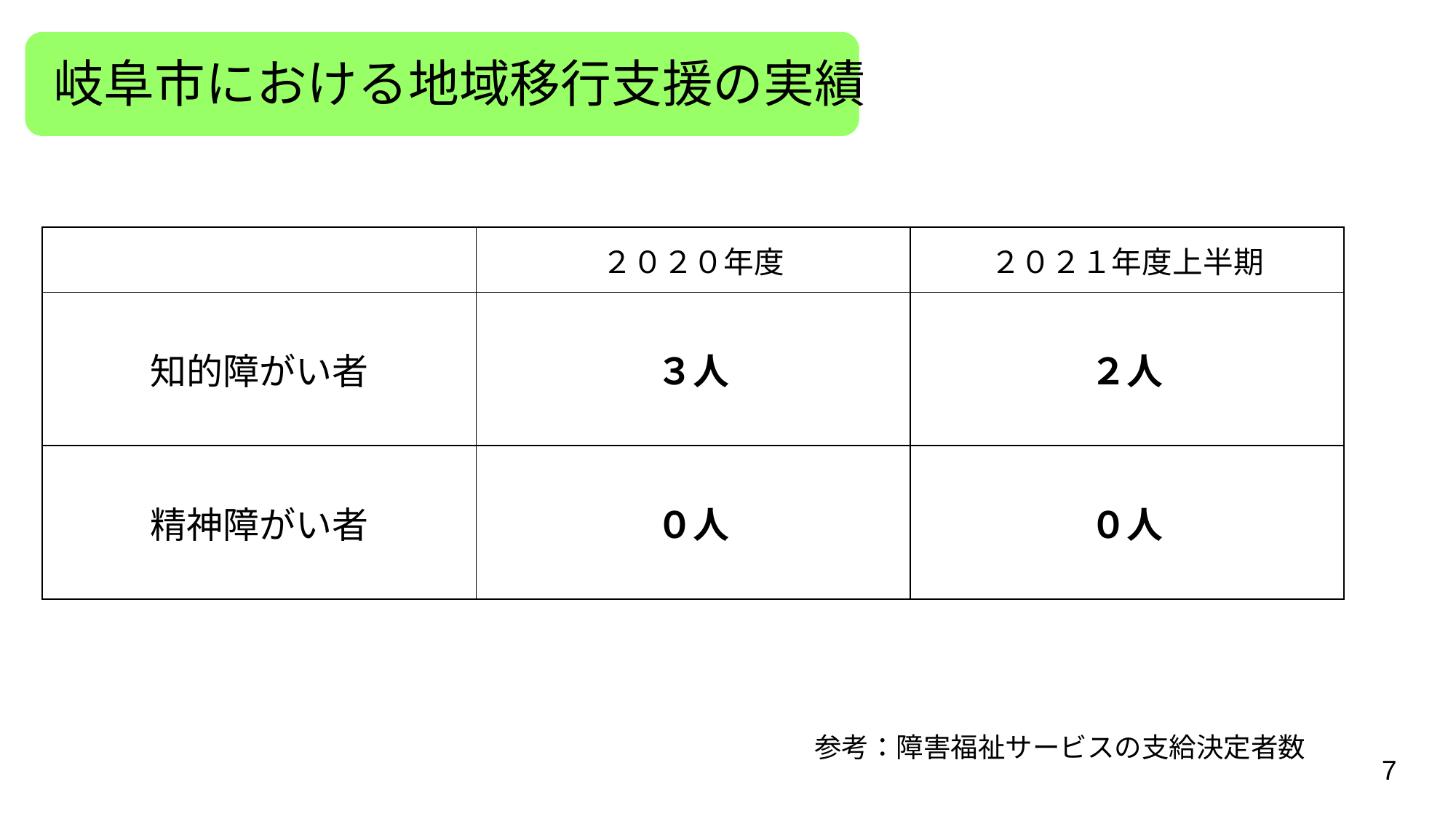

# 岐阜市における地域移行支援の実績
|  | ２０２０年度 | ２０２１年度上半期 |
| --- | --- | --- |
| 知的障がい者 | ３人 | ２人 |
| 精神障がい者 | ０人 | ０人 |
参考：障害福祉サービスの支給決定者数
7